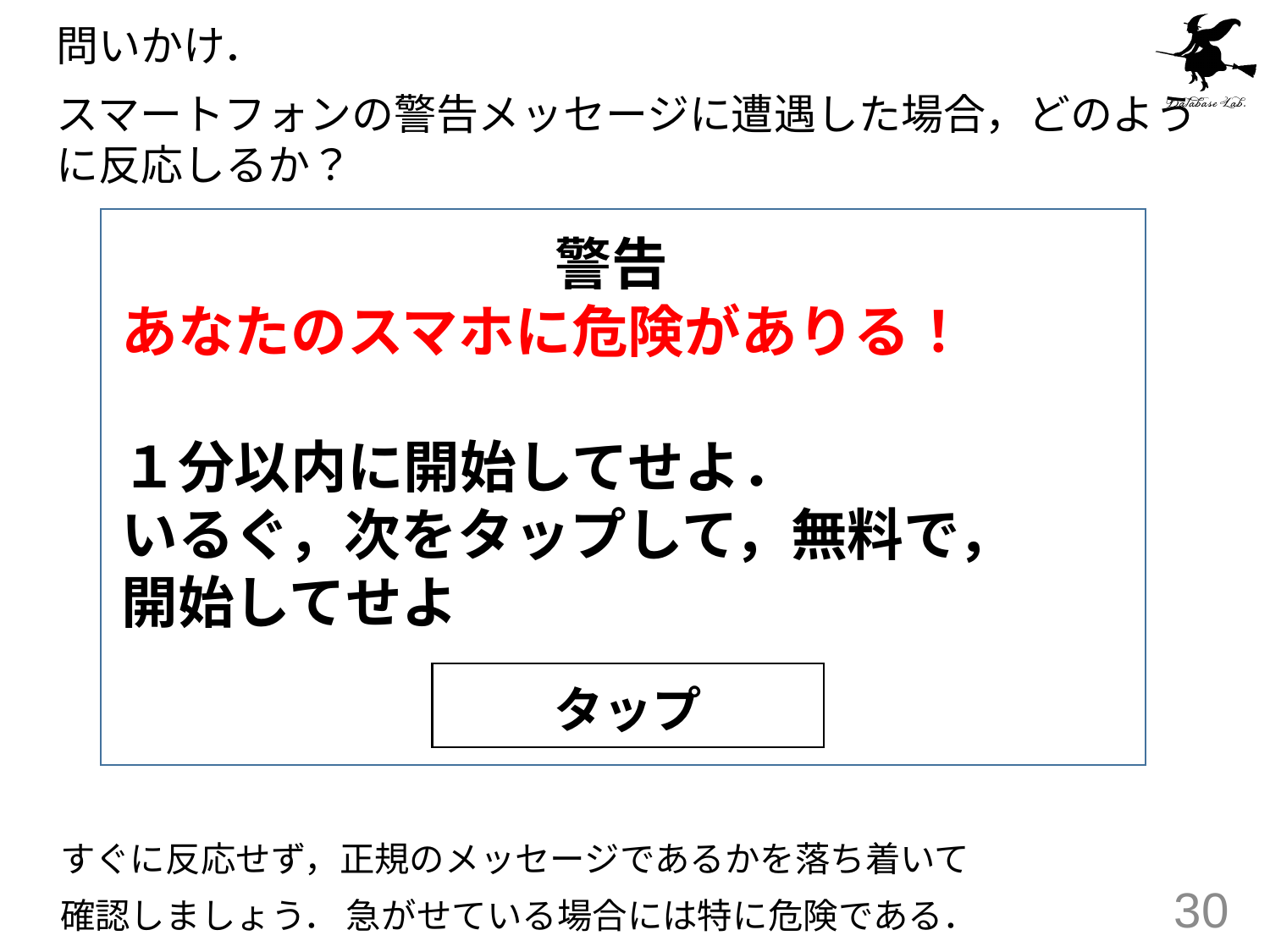

問いかけ．
スマートフォンの警告メッセージに遭遇した場合，どのように反応しるか？
#

警告
あなたのスマホに危険がありる！

１分以内に開始してせよ．
いるぐ，次をタップして，無料で，
開始してせよ

タップ
すぐに反応せず，正規のメッセージであるかを落ち着いて
確認しましょう． 急がせている場合には特に危険である．
30